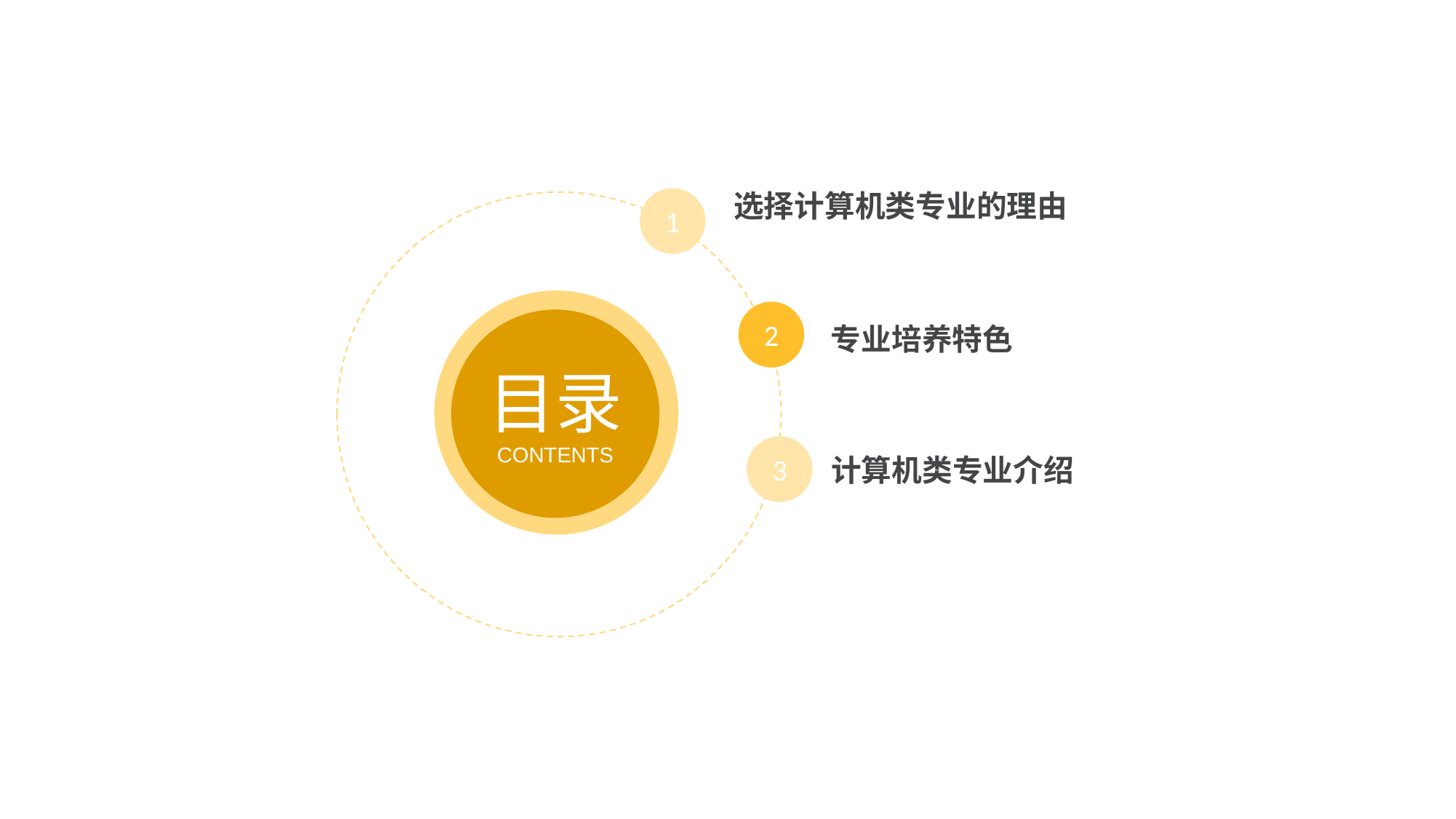

选择计算机类专业的理由
1

专业培养特色

2
目录
CONTENTS
计算机类专业介绍
3